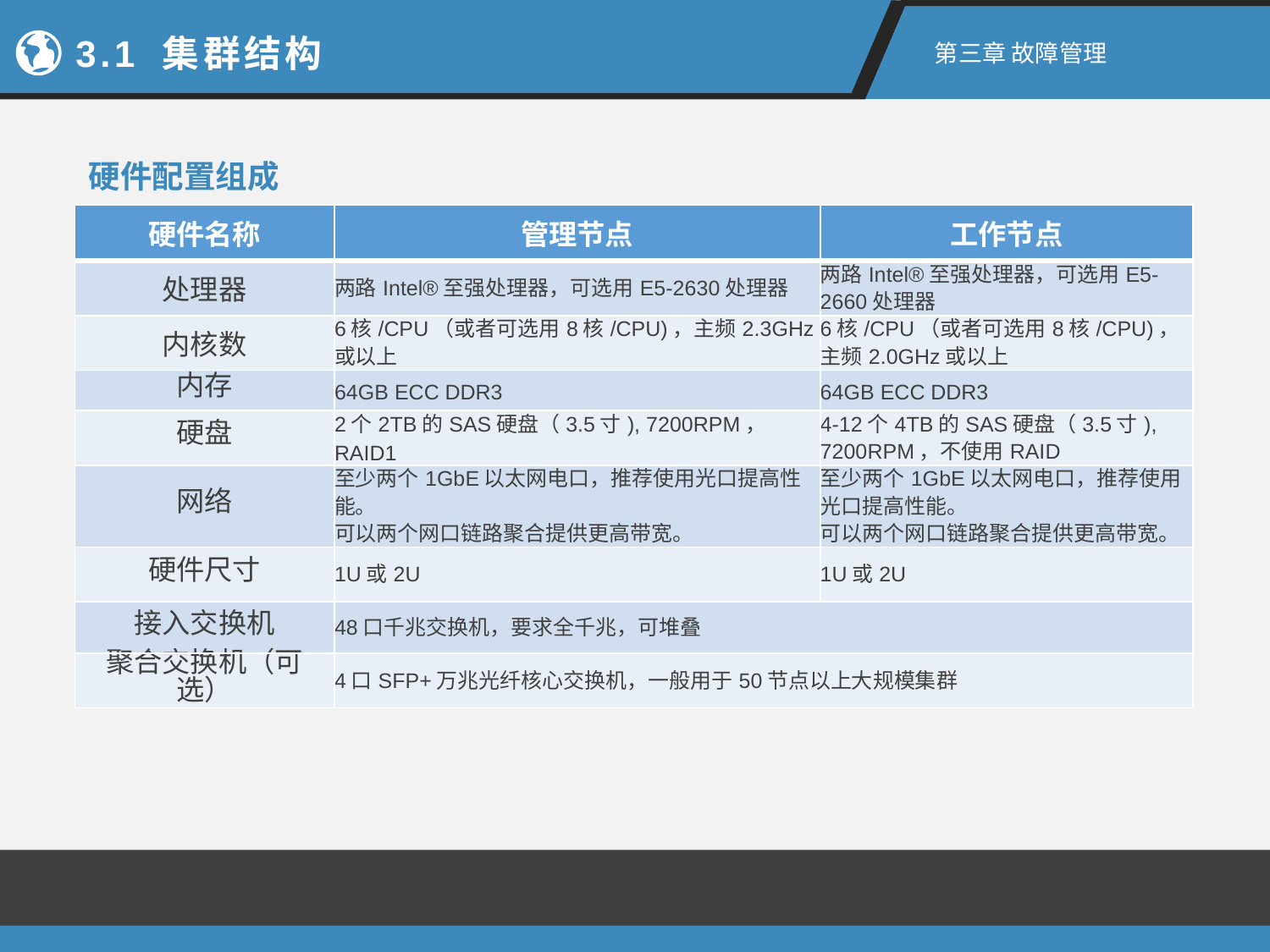

3.1 集群结构

第三章 故障管理
硬件配置组成
| 硬件名称 | 管理节点 | 工作节点 |
| --- | --- | --- |
| 处理器 | 两路Intel®至强处理器，可选用E5-2630处理器 | 两路Intel®至强处理器，可选用E5-2660处理器 |
| 内核数 | 6核/CPU（或者可选用8核/CPU)，主频2.3GHz或以上 | 6核/CPU（或者可选用8核/CPU)，主频2.0GHz或以上 |
| 内存 | 64GB ECC DDR3 | 64GB ECC DDR3 |
| 硬盘 | 2个2TB的SAS硬盘（3.5寸), 7200RPM， RAID1 | 4-12个4TB的SAS硬盘（3.5寸), 7200RPM，不使用RAID |
| 网络 | 至少两个1GbE以太网电口，推荐使用光口提高性能。 可以两个网口链路聚合提供更高带宽。 | 至少两个1GbE以太网电口，推荐使用光口提高性能。 可以两个网口链路聚合提供更高带宽。 |
| 硬件尺寸 | 1U或2U | 1U或2U |
| 接入交换机 | 48口千兆交换机，要求全千兆，可堆叠 |  |
| 聚合交换机（可选） | 4口SFP+万兆光纤核心交换机，一般用于50节点以上大规模集群 |  |